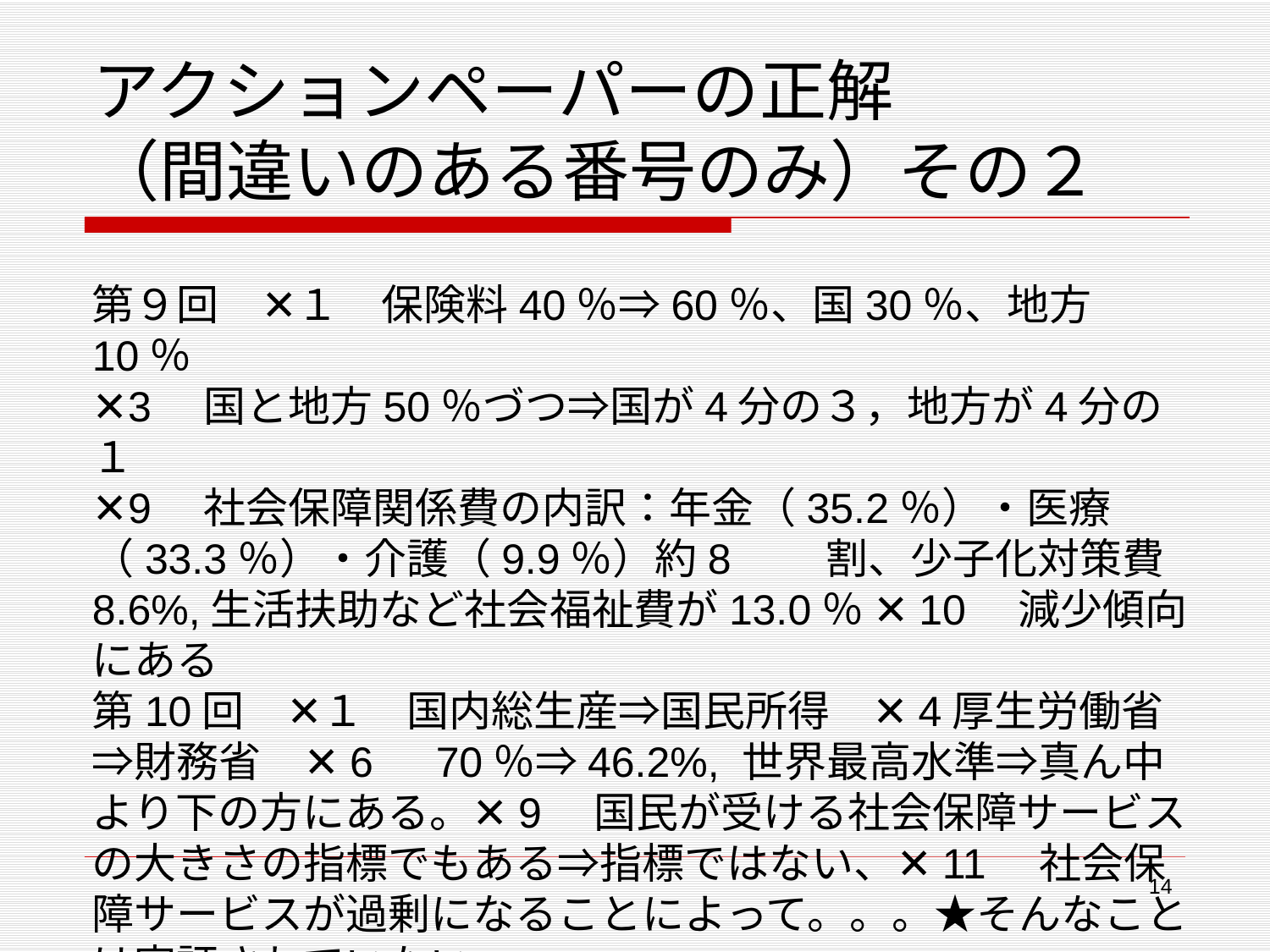

# アクションペーパーの正解 （間違いのある番号のみ）その２

第９回　✕１　保険料40％⇒60％、国30％、地方10％
✕3　国と地方50％づつ⇒国が4分の３，地方が4分の１
✕9　社会保障関係費の内訳：年金（35.2％）・医療（33.3％）・介護（9.9％）約8　　割、少子化対策費8.6%,生活扶助など社会福祉費が13.0％ ✕10　減少傾向にある
第10回　✕１　国内総生産⇒国民所得　✕4厚生労働省⇒財務省　✕6　70％⇒46.2%, 世界最高水準⇒真ん中より下の方にある。✕9　国民が受ける社会保障サービスの大きさの指標でもある⇒指標ではない、✕11　社会保障サービスが過剰になることによって。。。★そんなことは実証されていない。

14